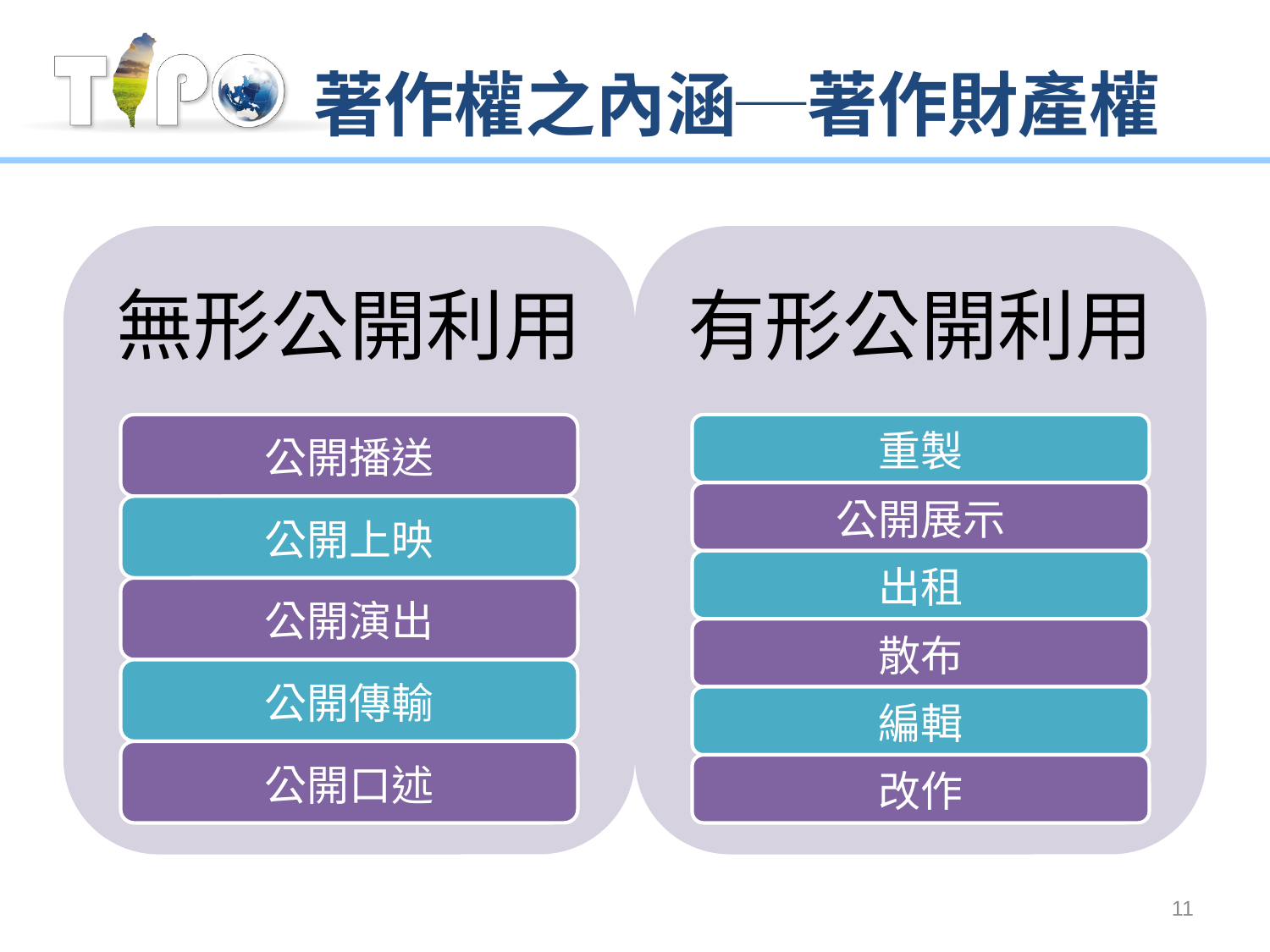

# 著作權之內涵─著作財產權
無形公開利用
公開播送
公開上映
有形公開利用
重製
改作
公開演出
公開傳輸
公開口述
公開展示
出租
散布
編輯
11